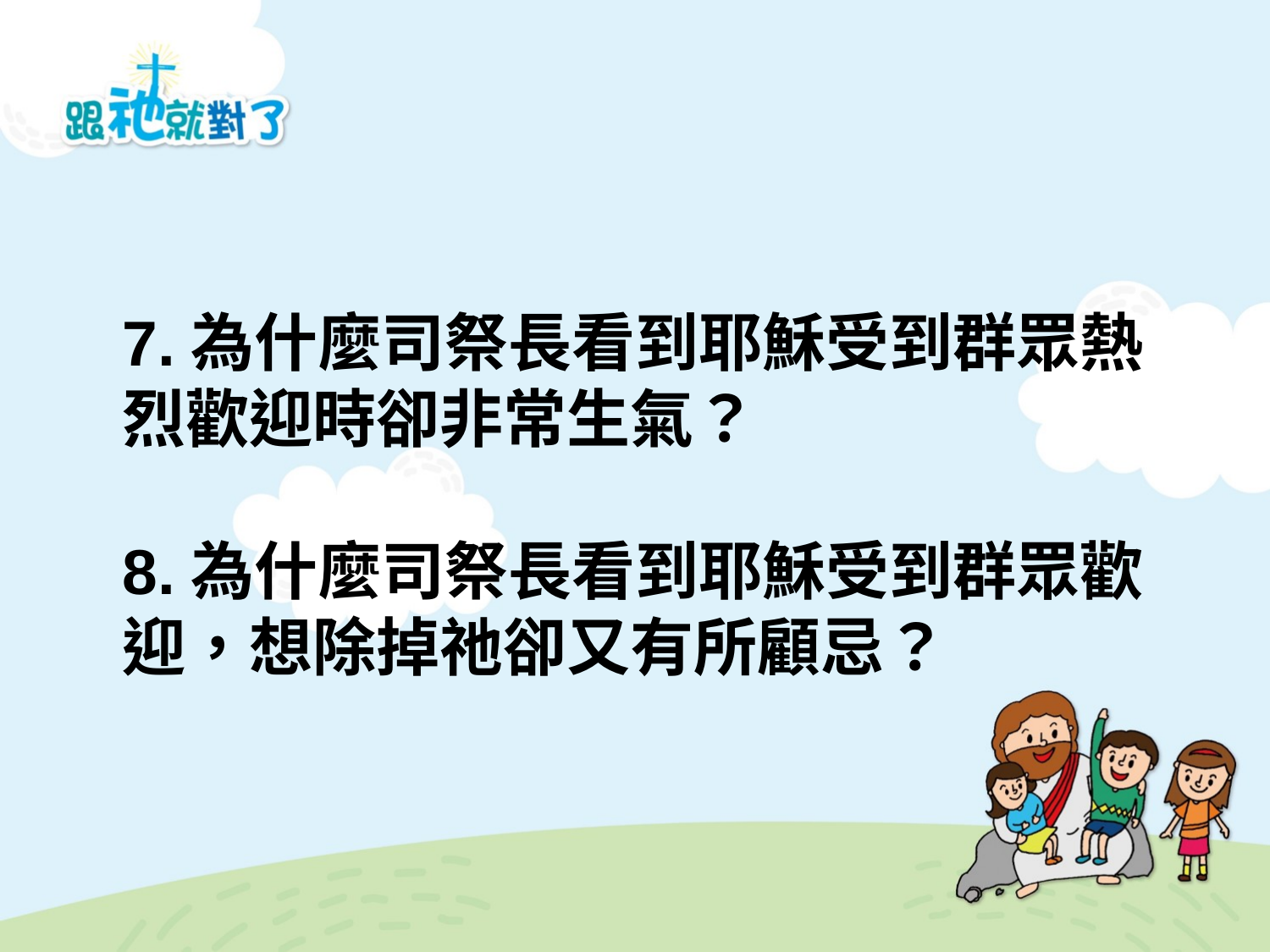

7.為什麼司祭長看到耶穌受到群眾熱烈歡迎時卻非常生氣？

8.為什麼司祭長看到耶穌受到群眾歡迎，想除掉祂卻又有所顧忌？